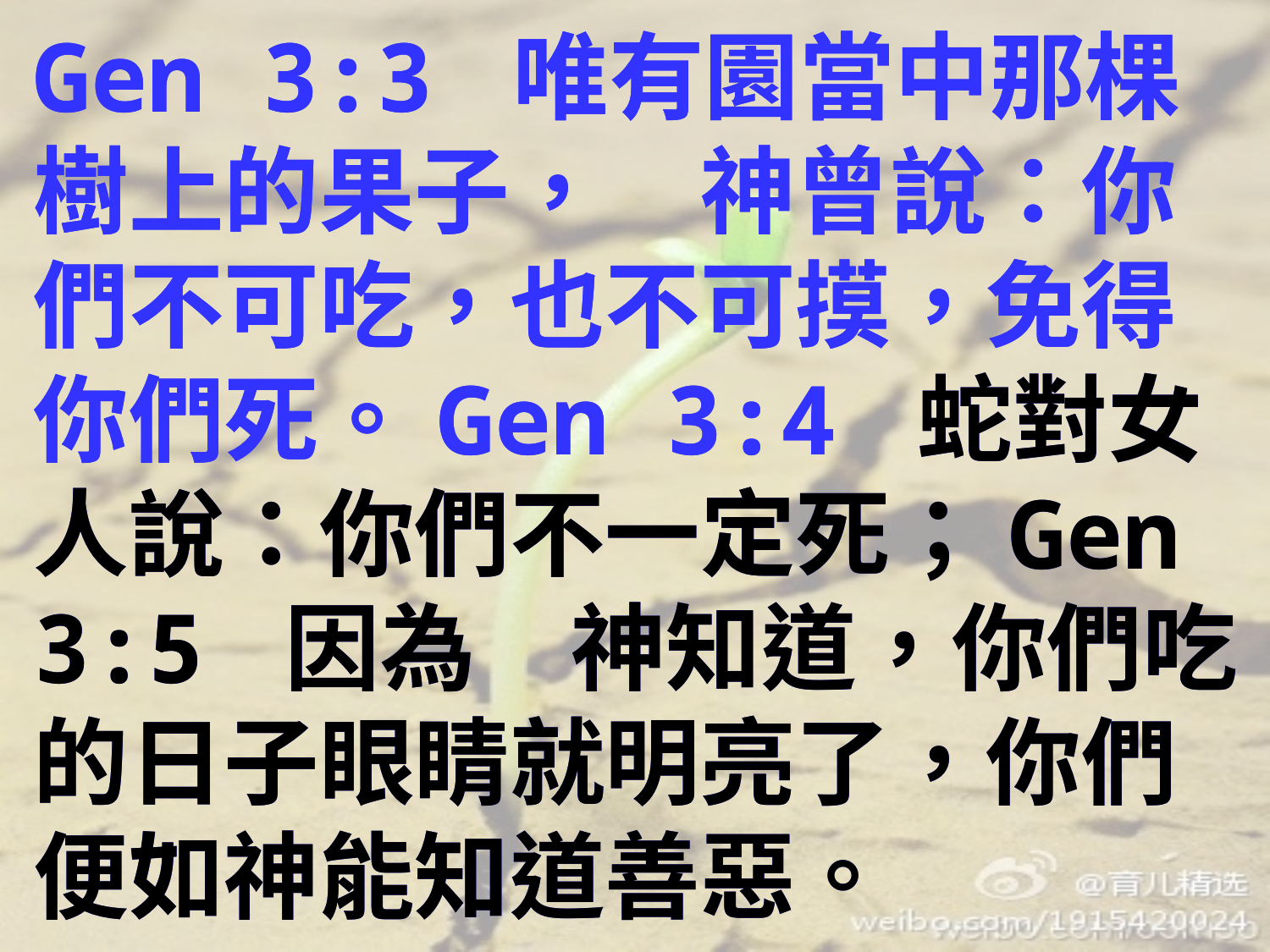

Gen 3:3 唯有園當中那棵樹上的果子，　神曾說：你們不可吃，也不可摸，免得你們死。Gen 3:4 蛇對女人說：你們不一定死；Gen 3:5 因為　神知道，你們吃的日子眼睛就明亮了，你們便如神能知道善惡。
Gen 3:3 唯有園當中那棵樹上的果子，　神曾說：你們不可吃，也不可摸，免得你們死。Gen 3:4 蛇對女人說：你們不一定死；Gen 3:5 因為　神知道，你們吃的日子眼睛就明亮了，你們便如神能知道善惡。